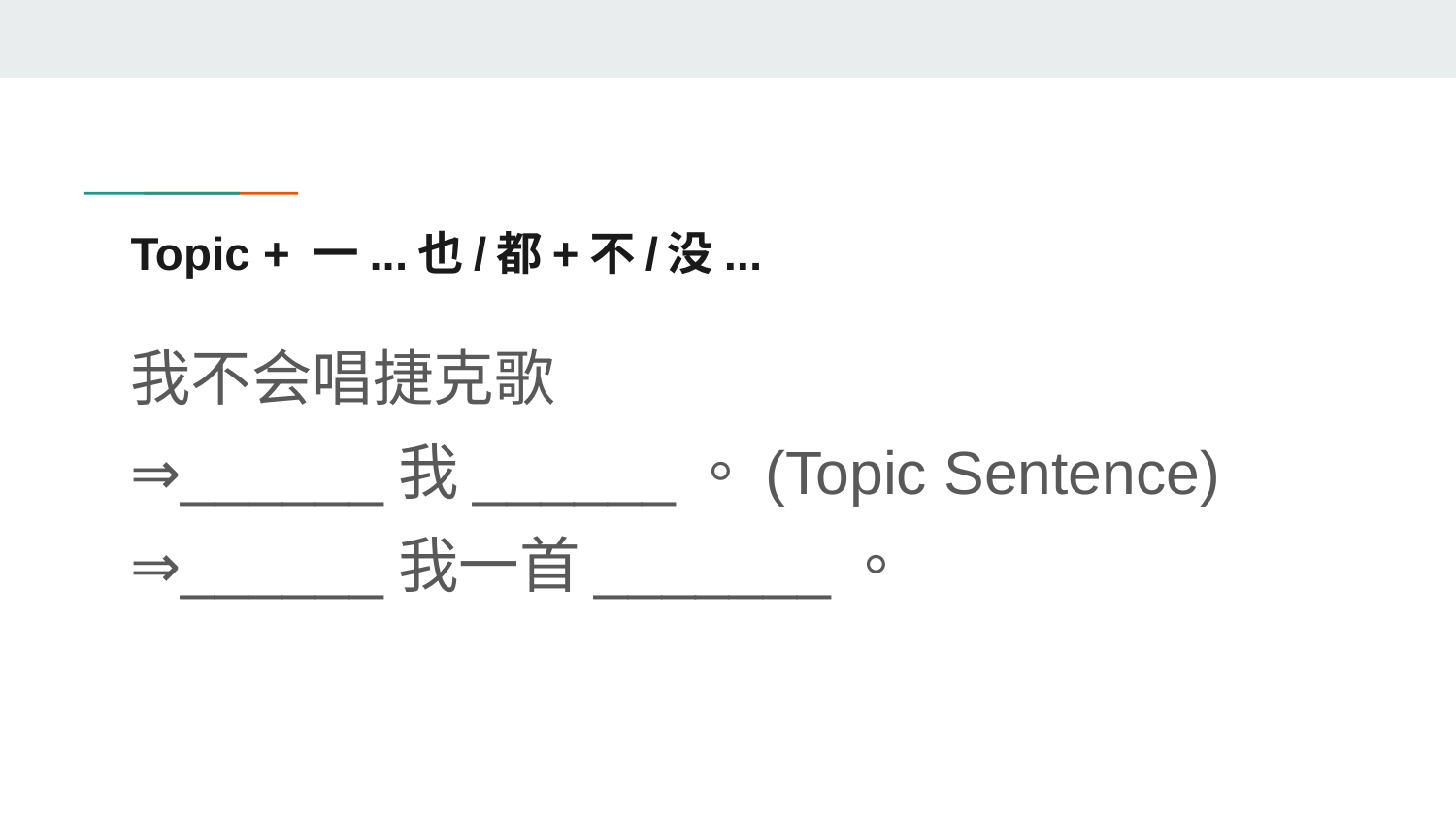

# Topic + 一...也/都+不/没...
我不会唱捷克歌
⇒______我______。(Topic Sentence)
⇒______我一首_______。